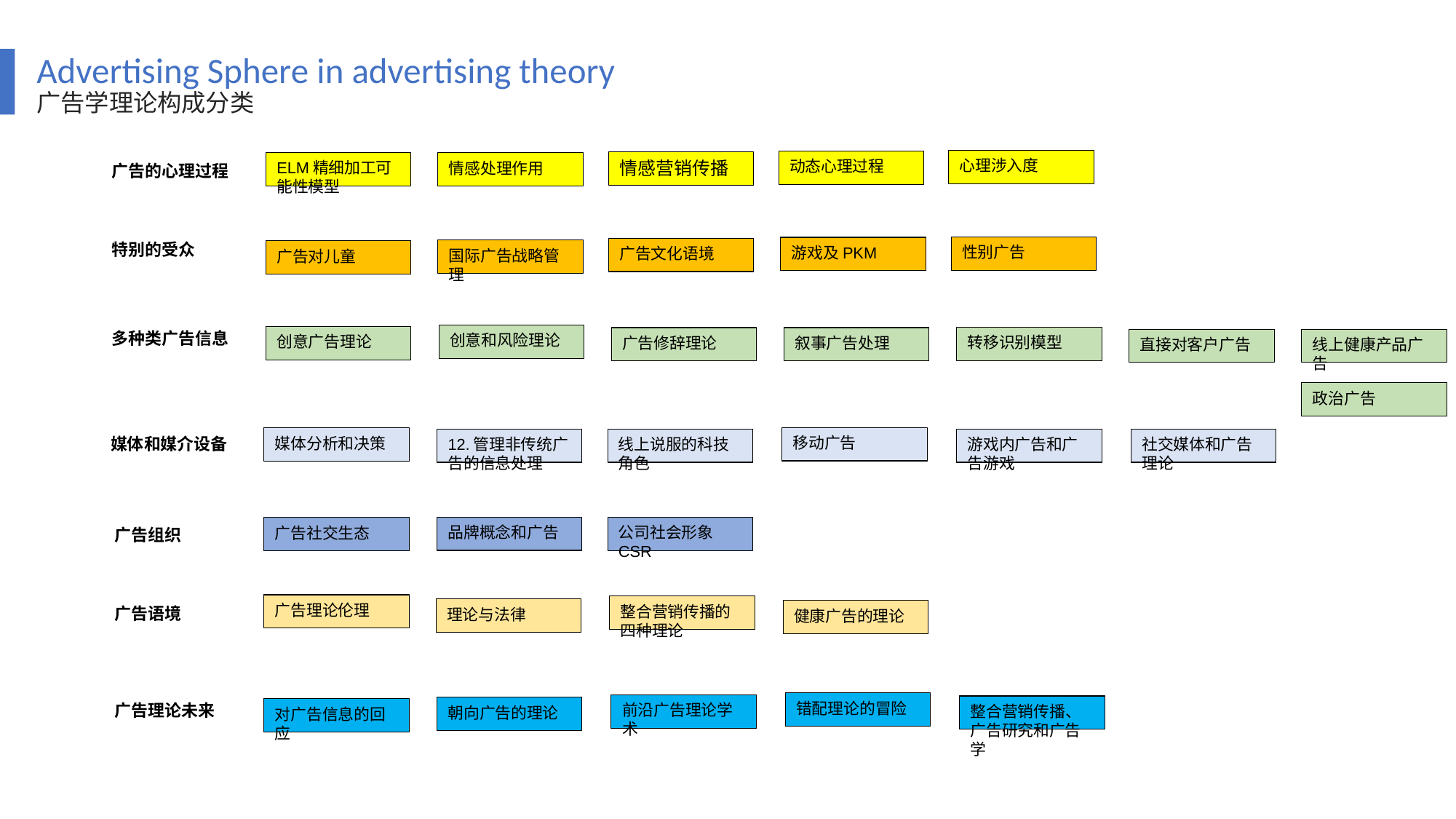

Advertising Sphere in advertising theory
广告学理论构成分类
心理涉入度
动态心理过程
情感营销传播
ELM精细加工可能性模型
情感处理作用
广告的心理过程
特别的受众
性别广告
游戏及PKM
广告文化语境
国际广告战略管理
广告对儿童
多种类广告信息
创意和风险理论
创意广告理论
转移识别模型
广告修辞理论
叙事广告处理
直接对客户广告
线上健康产品广告
政治广告
移动广告
媒体分析和决策
媒体和媒介设备
12.管理非传统广告的信息处理
线上说服的科技角色
游戏内广告和广告游戏
社交媒体和广告理论
品牌概念和广告
公司社会形象CSR
广告社交生态
广告组织
广告理论伦理
整合营销传播的四种理论
广告语境
理论与法律
健康广告的理论
错配理论的冒险
前沿广告理论学术
广告理论未来
整合营销传播、广告研究和广告学
朝向广告的理论
对广告信息的回应